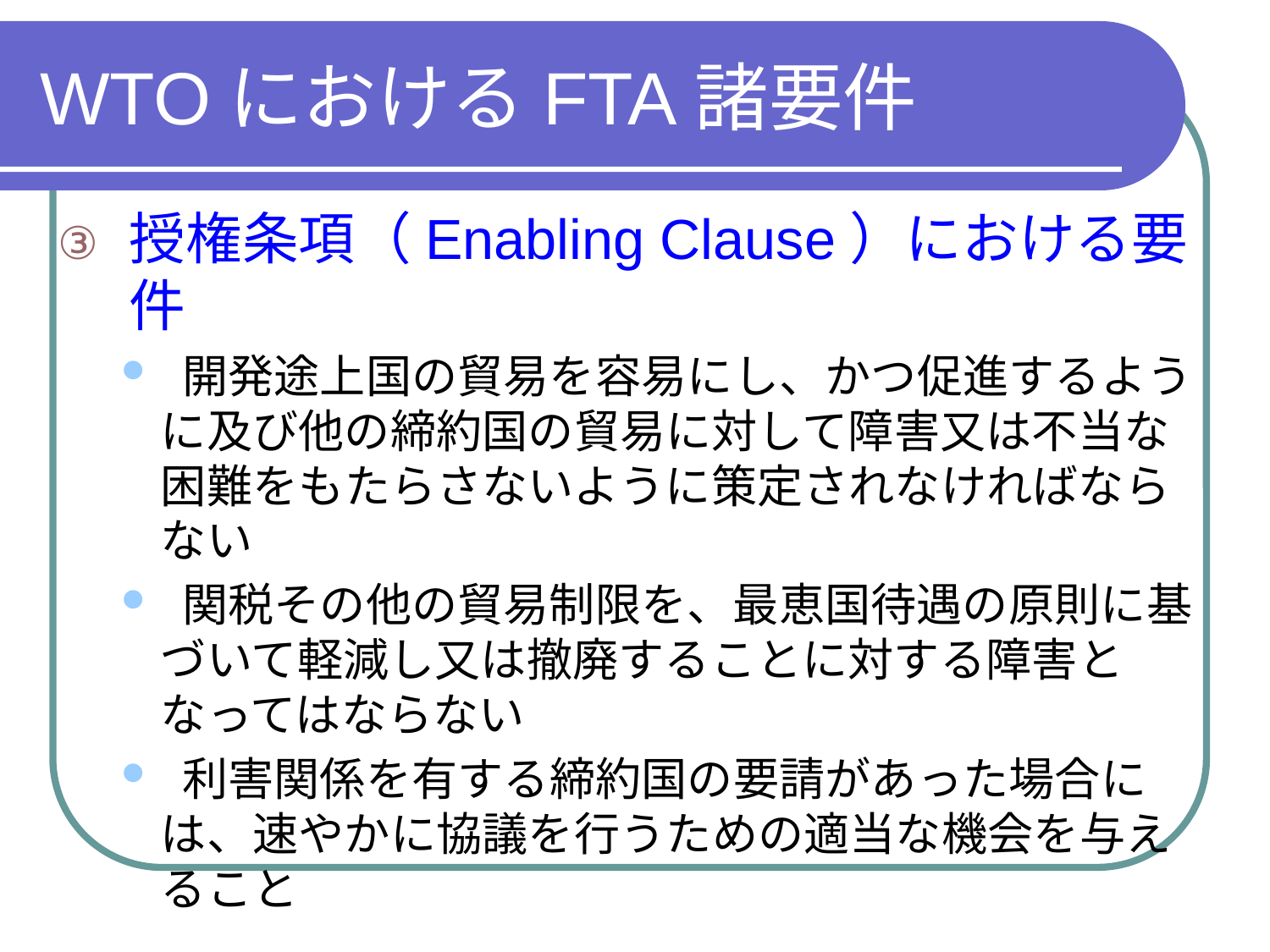

# WTOにおけるFTA諸要件
授権条項（Enabling Clause）における要件
 開発途上国の貿易を容易にし、かつ促進するように及び他の締約国の貿易に対して障害又は不当な困難をもたらさないように策定されなければならない
 関税その他の貿易制限を、最恵国待遇の原則に基づいて軽減し又は撤廃することに対する障害となってはならない
 利害関係を有する締約国の要請があった場合には、速やかに協議を行うための適当な機会を与えること